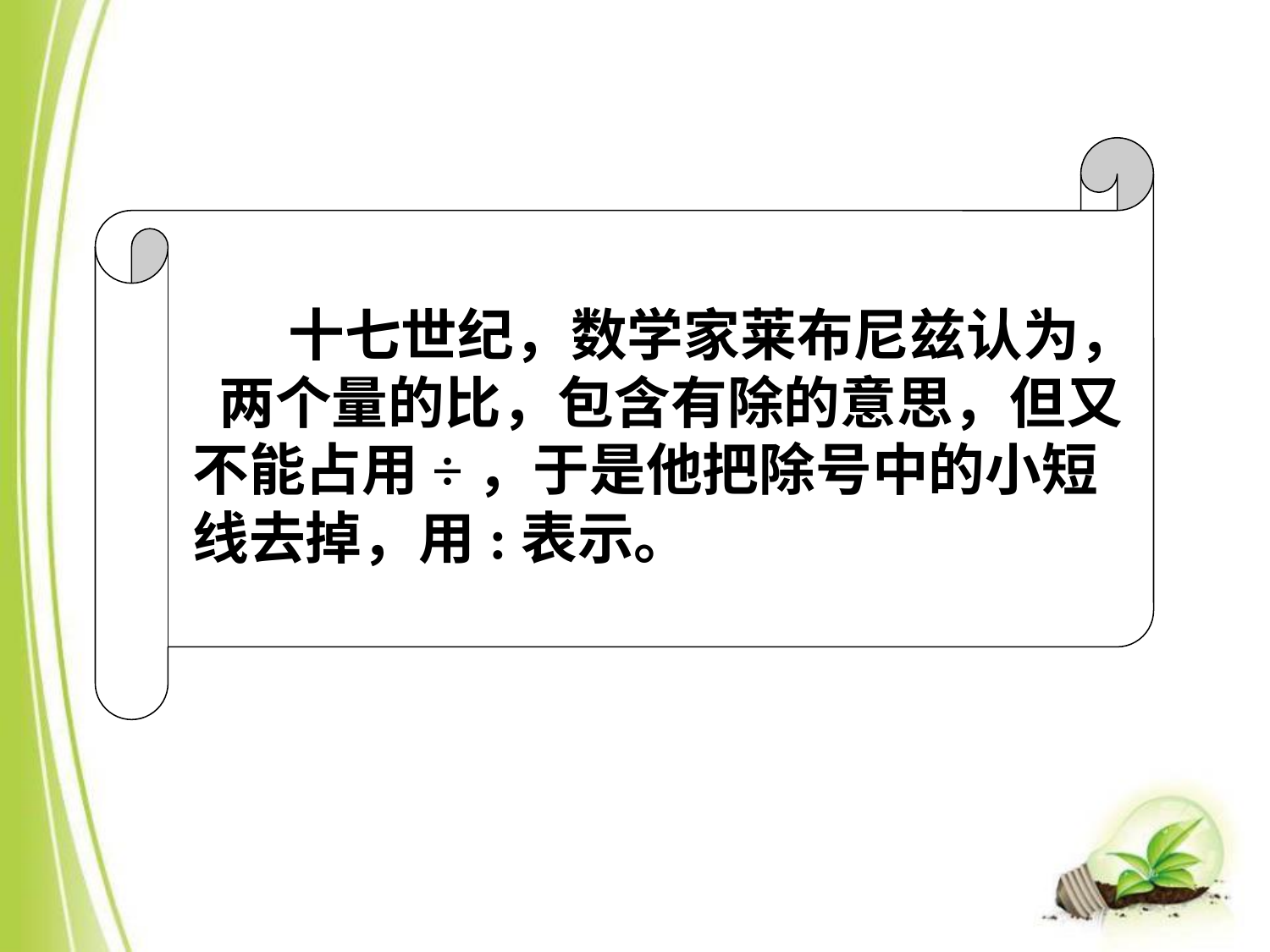

十七世纪，数学家莱布尼兹认为，
 两个量的比，包含有除的意思，但又
不能占用÷，于是他把除号中的小短
线去掉，用:表示。